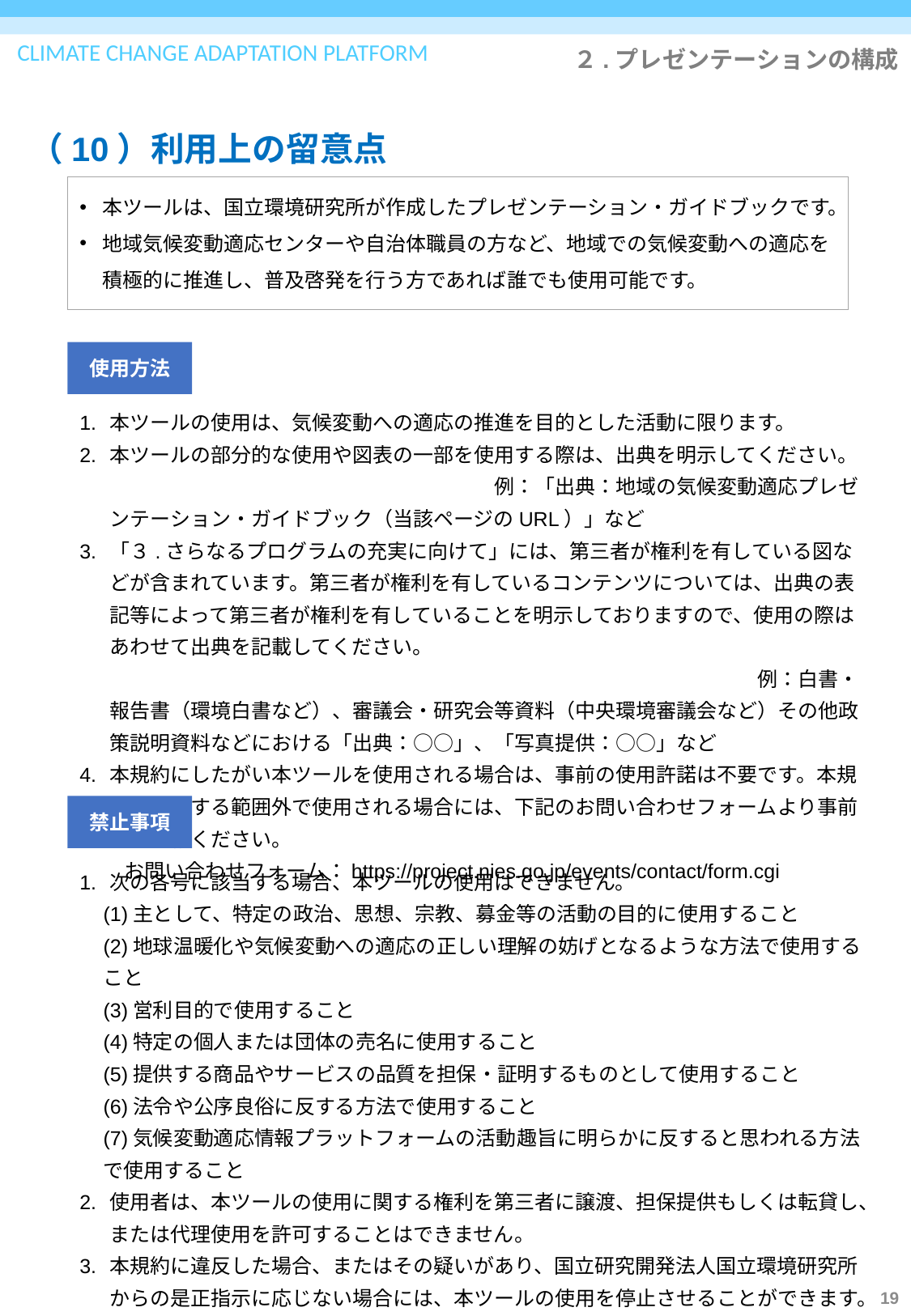

２.プレゼンテーションの構成
# （10）利用上の留意点
本ツールは、国立環境研究所が作成したプレゼンテーション・ガイドブックです。
地域気候変動適応センターや自治体職員の方など、地域での気候変動への適応を積極的に推進し、普及啓発を行う方であれば誰でも使用可能です。
使用方法
本ツールの使用は、気候変動への適応の推進を目的とした活動に限ります。
本ツールの部分的な使用や図表の一部を使用する際は、出典を明示してください。　　　　　　　　　　　　　　　　　　　例：「出典：地域の気候変動適応プレゼンテーション・ガイドブック（当該ページのURL）」など
「３.さらなるプログラムの充実に向けて」には、第三者が権利を有している図などが含まれています。第三者が権利を有しているコンテンツについては、出典の表記等によって第三者が権利を有していることを明示しておりますので、使用の際はあわせて出典を記載してください。　　　　　　　　　　　　　　　　　　　　　　　　　　　　　　　　　　　　　　　　　　　　　　　　　　　　　例：白書・報告書（環境白書など）、審議会・研究会等資料（中央環境審議会など）その他政策説明資料などにおける「出典：○○」、「写真提供：○○」など
本規約にしたがい本ツールを使用される場合は、事前の使用許諾は不要です。本規約の想定する範囲外で使用される場合には、下記のお問い合わせフォームより事前にご連絡ください。
　　 お問い合わせフォーム：https://project.nies.go.jp/events/contact/form.cgi

禁止事項
次の各号に該当する場合、本ツールの使用はできません。
(1)主として、特定の政治、思想、宗教、募金等の活動の目的に使用すること
(2)地球温暖化や気候変動への適応の正しい理解の妨げとなるような方法で使用すること
(3)営利目的で使用すること
(4)特定の個人または団体の売名に使用すること
(5)提供する商品やサービスの品質を担保・証明するものとして使用すること
(6)法令や公序良俗に反する方法で使用すること
(7)気候変動適応情報プラットフォームの活動趣旨に明らかに反すると思われる方法で使用すること
使用者は、本ツールの使用に関する権利を第三者に譲渡、担保提供もしくは転貸し、または代理使用を許可することはできません。
本規約に違反した場合、またはその疑いがあり、国立研究開発法人国立環境研究所からの是正指示に応じない場合には、本ツールの使用を停止させることができます。
19